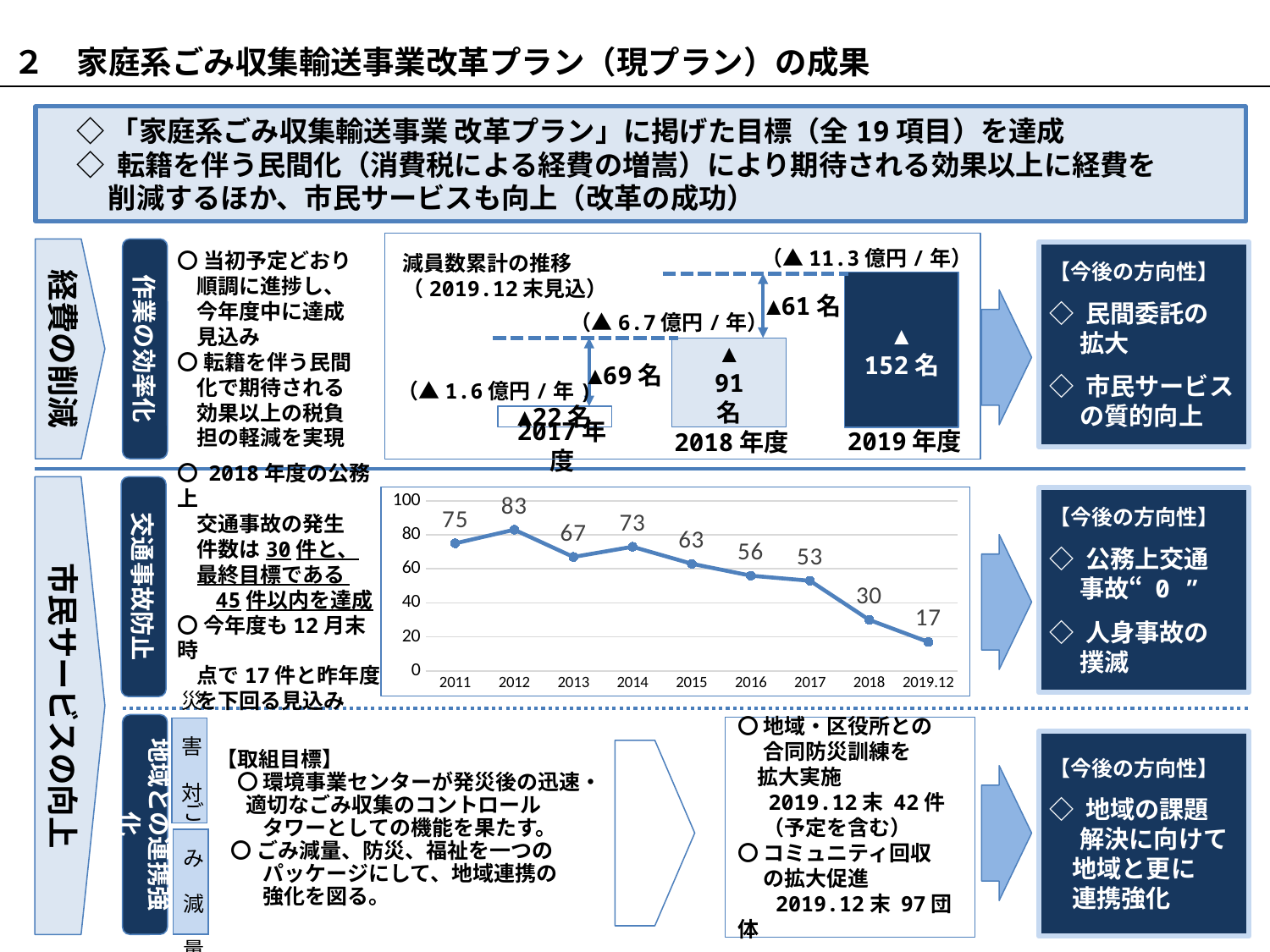

２　家庭系ごみ収集輸送事業改革プラン（現プラン）の成果
　◇ 「家庭系ごみ収集輸送事業 改革プラン」に掲げた目標（全19項目）を達成
　◇  転籍を伴う民間化（消費税による経費の増嵩）により期待される効果以上に経費を
    　削減するほか、市民サービスも向上（改革の成功）

（▲11.3億円/年）
減員数累計の推移
（2019.12末見込）
▲
152名
▲61名
（▲6.7億円/年）
▲
91
名
▲69名
（▲1.6億円/年)
▲22名
2019年度
2018年度
2017年度
〇 当初予定どおり
   順調に進捗し、
   今年度中に達成
   見込み
〇 転籍を伴う民間
   化で期待される
   効果以上の税負
   担の軽減を実現
経費の削減
作業の効率化
【今後の方向性】

◇ 民間委託の
　 拡大

◇ 市民サービス
　 の質的向上

〇 2018年度の公務上
   交通事故の発生
   件数は30件と、
   最終目標である
   45件以内を達成
〇 今年度も12月末時
   点で17件と昨年度
   を下回る見込み
市民サービスの向上
交通事故防止

### Chart

| Category |  |
|---|---|
| 2011 | 75.0 |
| 2012 | 83.0 |
| 2013 | 67.0 |
| 2014 | 73.0 |
| 2015 | 63.0 |
| 2016 | 56.0 |
| 2017 | 53.0 |
| 2018 | 30.0 |
| 2019.12 | 17.0 |
【今後の方向性】

◇ 公務上交通
　 事故“ 0 ”

◇ 人身事故の
　 撲滅

地域との連携強化
〇 地域・区役所との
　 合同防災訓練を
   拡大実施
　 2019.12末 42件
　 （予定を含む）
〇 コミュニティ回収
　 の拡大促進
   2019.12末 97団体
災　害　対　策
【取組目標】
　〇 環境事業センターが発災後の迅速・
     適切なごみ収集のコントロール
　　 タワーとしての機能を果たす。
  〇 ごみ減量、防災、福祉を一つの
　　 パッケージにして、地域連携の
　　 強化を図る。
【今後の方向性】

◇ 地域の課題
　 解決に向けて
   地域と更に
   連携強化

ご　み　減　量